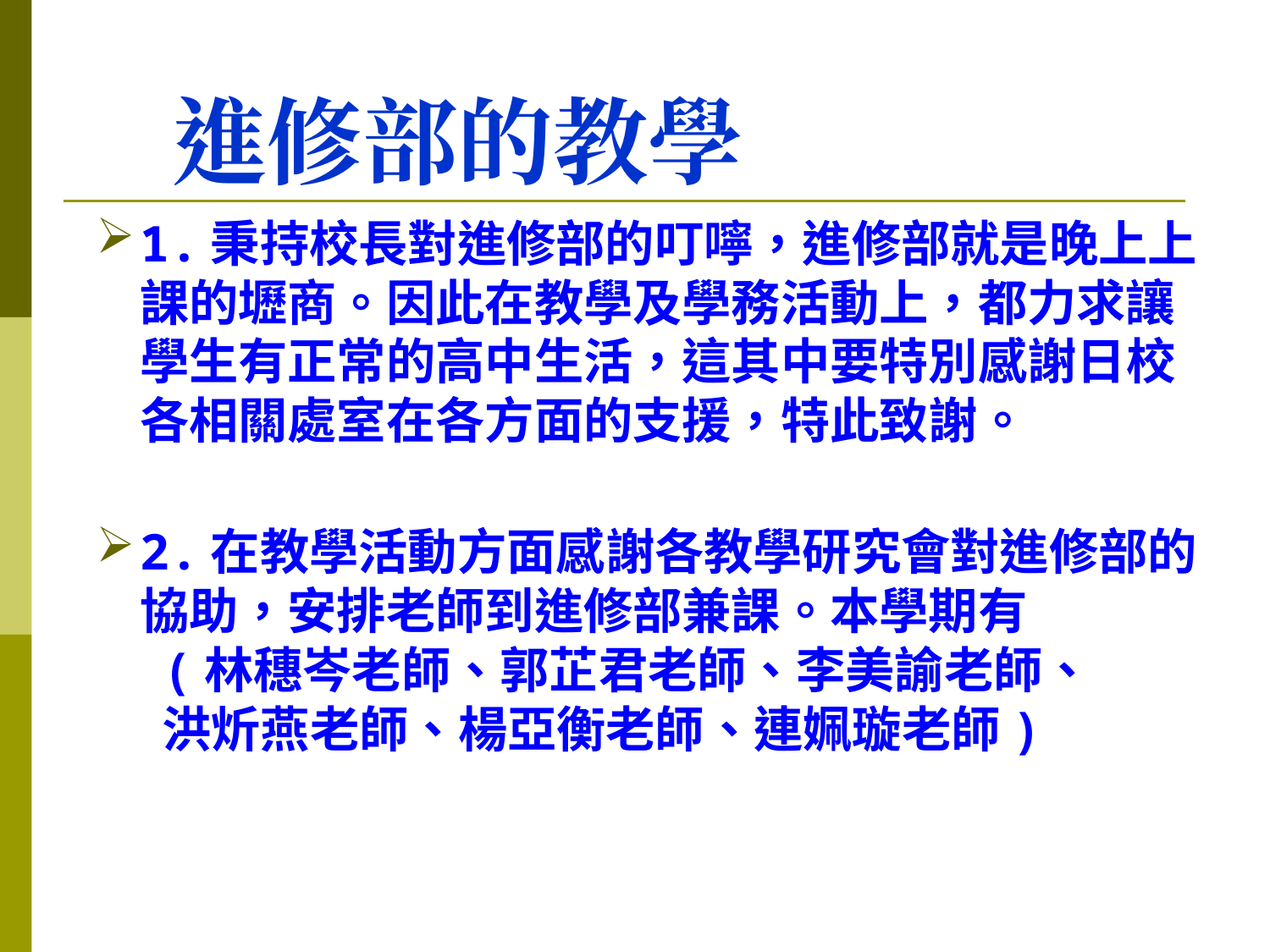

# 進修部的教學
1.秉持校長對進修部的叮嚀，進修部就是晚上上課的壢商。因此在教學及學務活動上，都力求讓學生有正常的高中生活，這其中要特別感謝日校各相關處室在各方面的支援，特此致謝。

2.在教學活動方面感謝各教學研究會對進修部的協助，安排老師到進修部兼課。本學期有
 (林穗岑老師、郭芷君老師、李美諭老師、
  洪炘燕老師、楊亞衡老師、連姵璇老師)